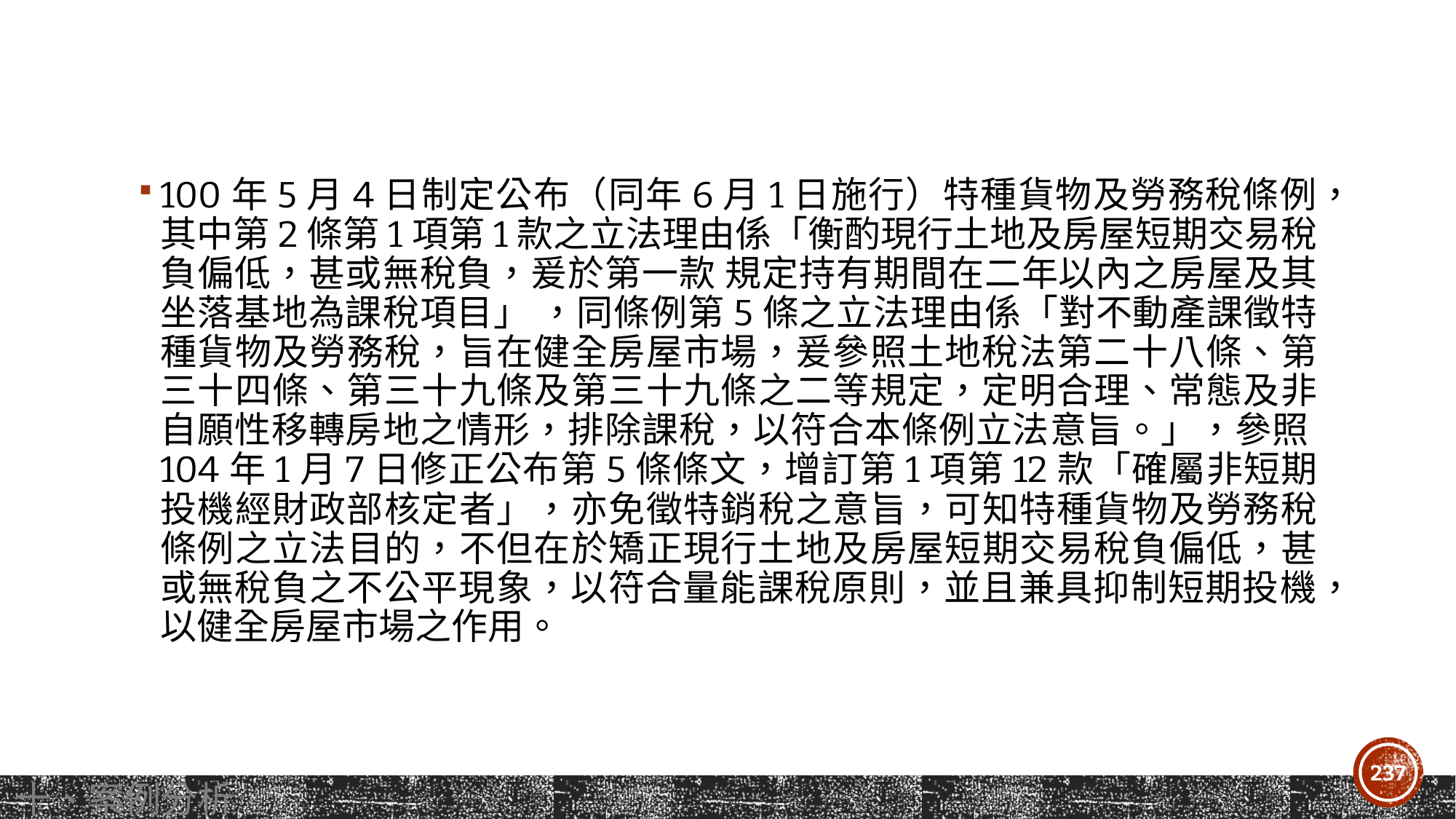

#
100年5月4日制定公布（同年6月1日施行）特種貨物及勞務稅條例，其中第2條第1項第1款之立法理由係「衡酌現行土地及房屋短期交易稅負偏低，甚或無稅負，爰於第一款 規定持有期間在二年以內之房屋及其坐落基地為課稅項目」 ，同條例第5條之立法理由係「對不動產課徵特種貨物及勞務稅，旨在健全房屋市場，爰參照土地稅法第二十八條、第三十四條、第三十九條及第三十九條之二等規定，定明合理、常態及非自願性移轉房地之情形，排除課稅，以符合本條例立法意旨。」，參照104年1月7日修正公布第5條條文，增訂第1項第12款「確屬非短期投機經財政部核定者」，亦免徵特銷稅之意旨，可知特種貨物及勞務稅條例之立法目的，不但在於矯正現行土地及房屋短期交易稅負偏低，甚或無稅負之不公平現象，以符合量能課稅原則，並且兼具抑制短期投機，以健全房屋市場之作用。
237